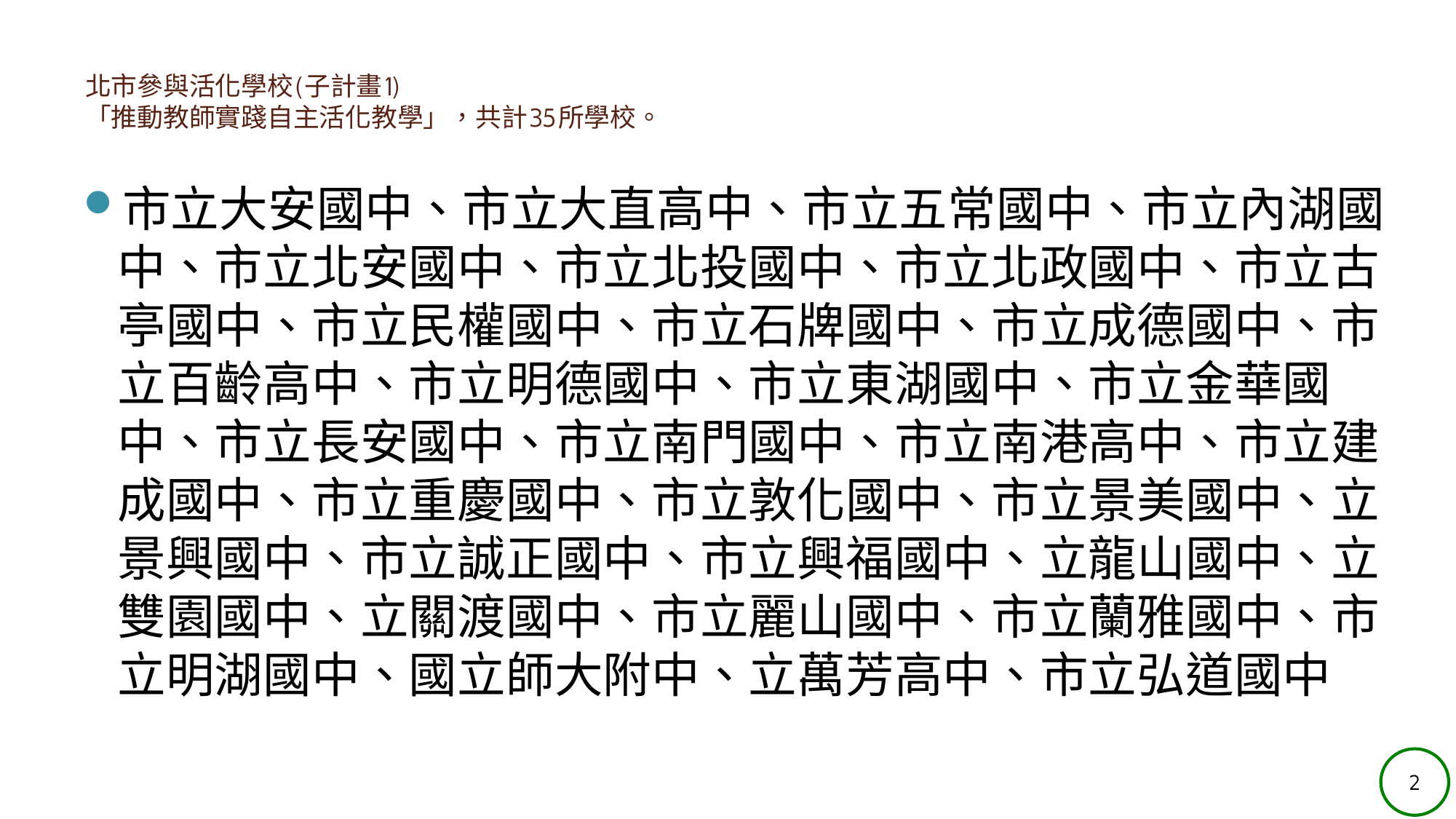

# 北市參與活化學校(子計畫1) 「推動教師實踐自主活化教學」，共計35所學校。
市立大安國中、市立大直高中、市立五常國中、市立內湖國中、市立北安國中、市立北投國中、市立北政國中、市立古亭國中、市立民權國中、市立石牌國中、市立成德國中、市立百齡高中、市立明德國中、市立東湖國中、市立金華國中、市立長安國中、市立南門國中、市立南港高中、市立建成國中、市立重慶國中、市立敦化國中、市立景美國中、立景興國中、市立誠正國中、市立興福國中、立龍山國中、立雙園國中、立關渡國中、市立麗山國中、市立蘭雅國中、市立明湖國中、國立師大附中、立萬芳高中、市立弘道國中